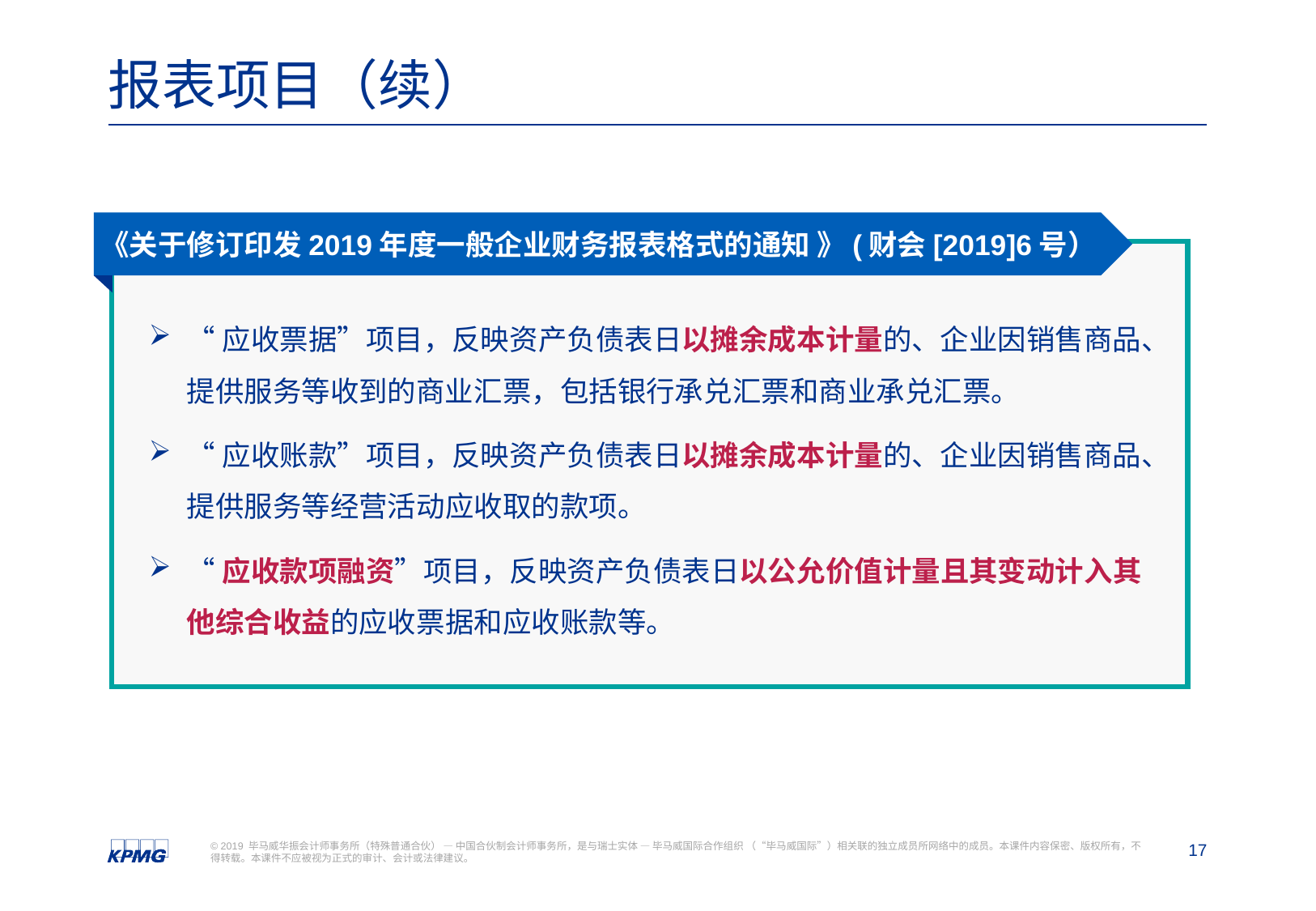

# 报表项目（续）
《关于修订印发2019年度一般企业财务报表格式的通知 》(财会[2019]6号）

“应收票据”项目，反映资产负债表日以摊余成本计量的、企业因销售商品、提供服务等收到的商业汇票，包括银行承兑汇票和商业承兑汇票。
“应收账款”项目，反映资产负债表日以摊余成本计量的、企业因销售商品、提供服务等经营活动应收取的款项。
“应收款项融资”项目，反映资产负债表日以公允价值计量且其变动计入其他综合收益的应收票据和应收账款等。